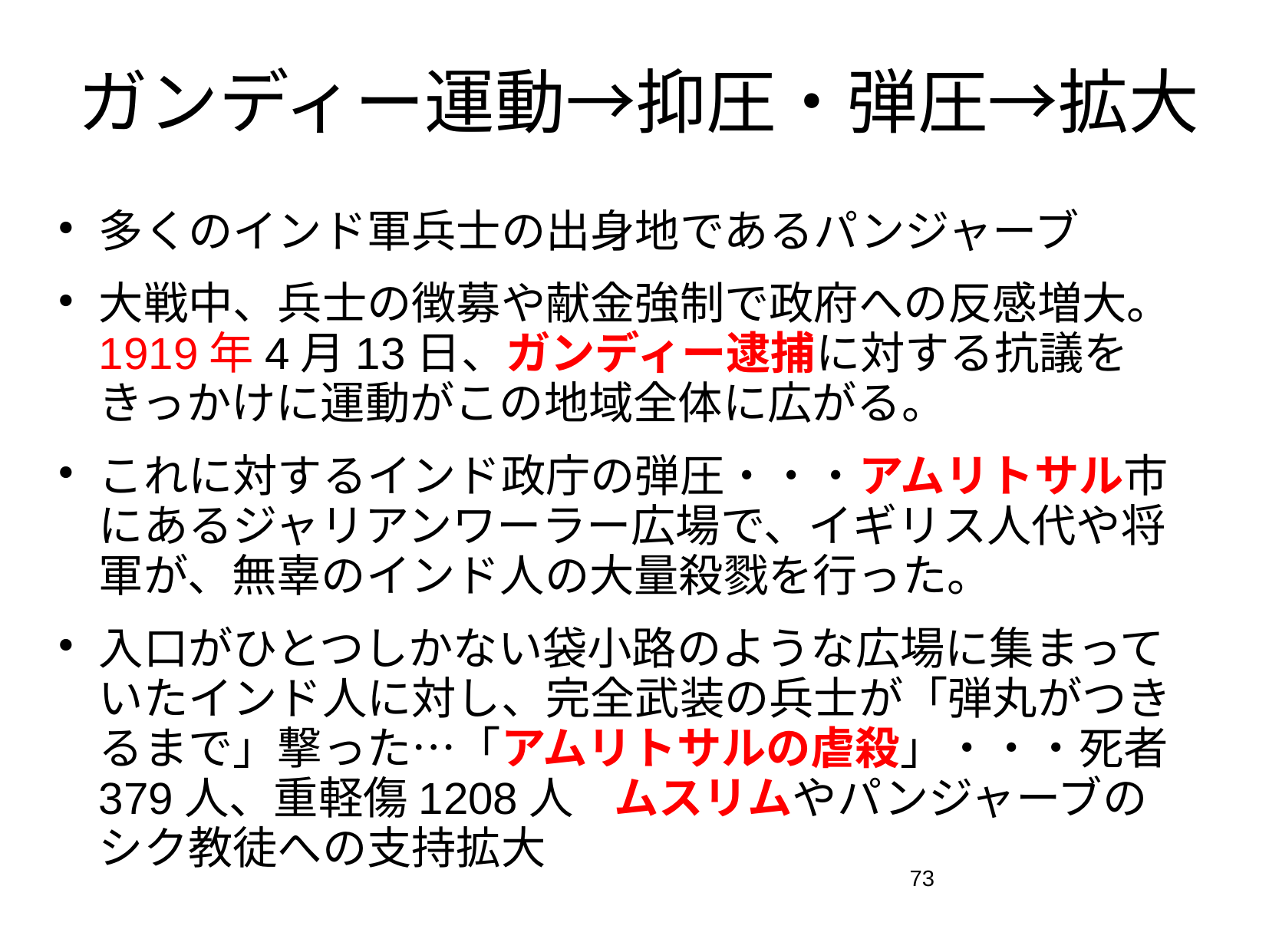

# ガンディー運動→抑圧・弾圧→拡大
多くのインド軍兵士の出身地であるパンジャーブ
大戦中、兵士の徴募や献金強制で政府への反感増大。1919年4月13日、ガンディー逮捕に対する抗議をきっかけに運動がこの地域全体に広がる。
これに対するインド政庁の弾圧・・・アムリトサル市にあるジャリアンワーラー広場で、イギリス人代や将軍が、無辜のインド人の大量殺戮を行った。
入口がひとつしかない袋小路のような広場に集まっていたインド人に対し、完全武装の兵士が「弾丸がつきるまで」撃った…「アムリトサルの虐殺」・・・死者379人、重軽傷1208人    ムスリムやパンジャーブのシク教徒への支持拡大
73